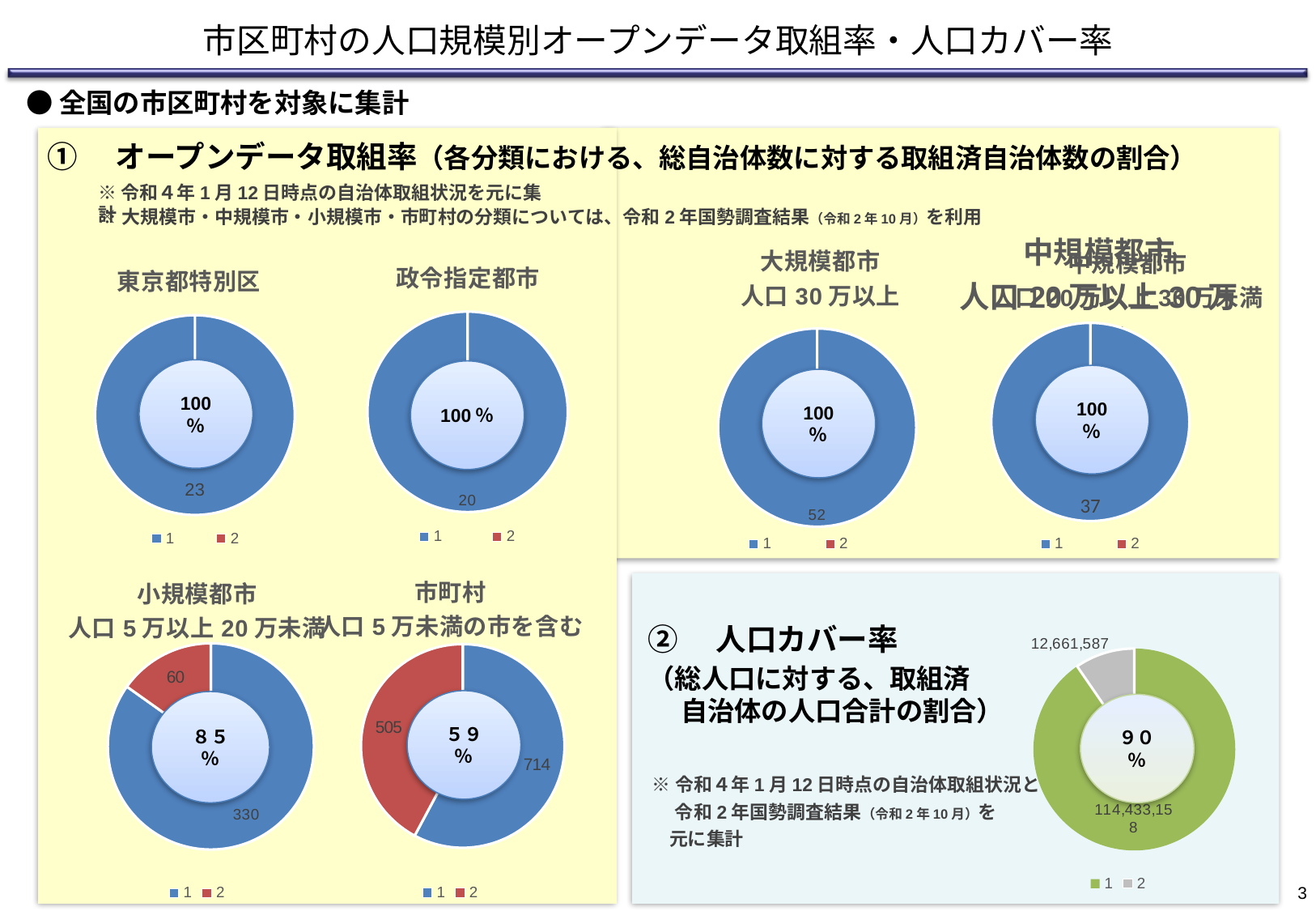

市区町村の人口規模別オープンデータ取組率・人口カバー率
●全国の市区町村を対象に集計

①　オープンデータ取組率（各分類における、総自治体数に対する取組済自治体数の割合）

※令和４年1月12日時点の自治体取組状況を元に集計
※大規模市・中規模市・小規模市・市町村の分類については、令和2年国勢調査結果（令和2年10月）を利用

### Chart: 中規模都市
人口20万以上30万未満

| Category |
|---|

### Chart: 大規模都市
人口30万以上

| Category |  |
|---|---|

### Chart: 中規模都市
人口20万以上30万未満

| Category |  |
|---|---|

### Chart: 政令指定都市

| Category |  |
|---|---|

### Chart: 東京都特別区

| Category |  |
|---|---|
100
％
100％
100
％
100
％

### Chart

| Category |
|---|

### Chart: 市町村
人口5万未満の市を含む

| Category |  |
|---|---|

### Chart

| Category |
|---|

### Chart: 小規模都市
人口5万以上20万未満

| Category |  |
|---|---|

### Chart

| Category |  |
|---|---|
②　人口カバー率
（総人口に対する、取組済
　 自治体の人口合計の割合）
５９
％
８５
％
９０
％
※令和４年1月12日時点の自治体取組状況と
　 令和2年国勢調査結果（令和2年10月）を
   元に集計
3